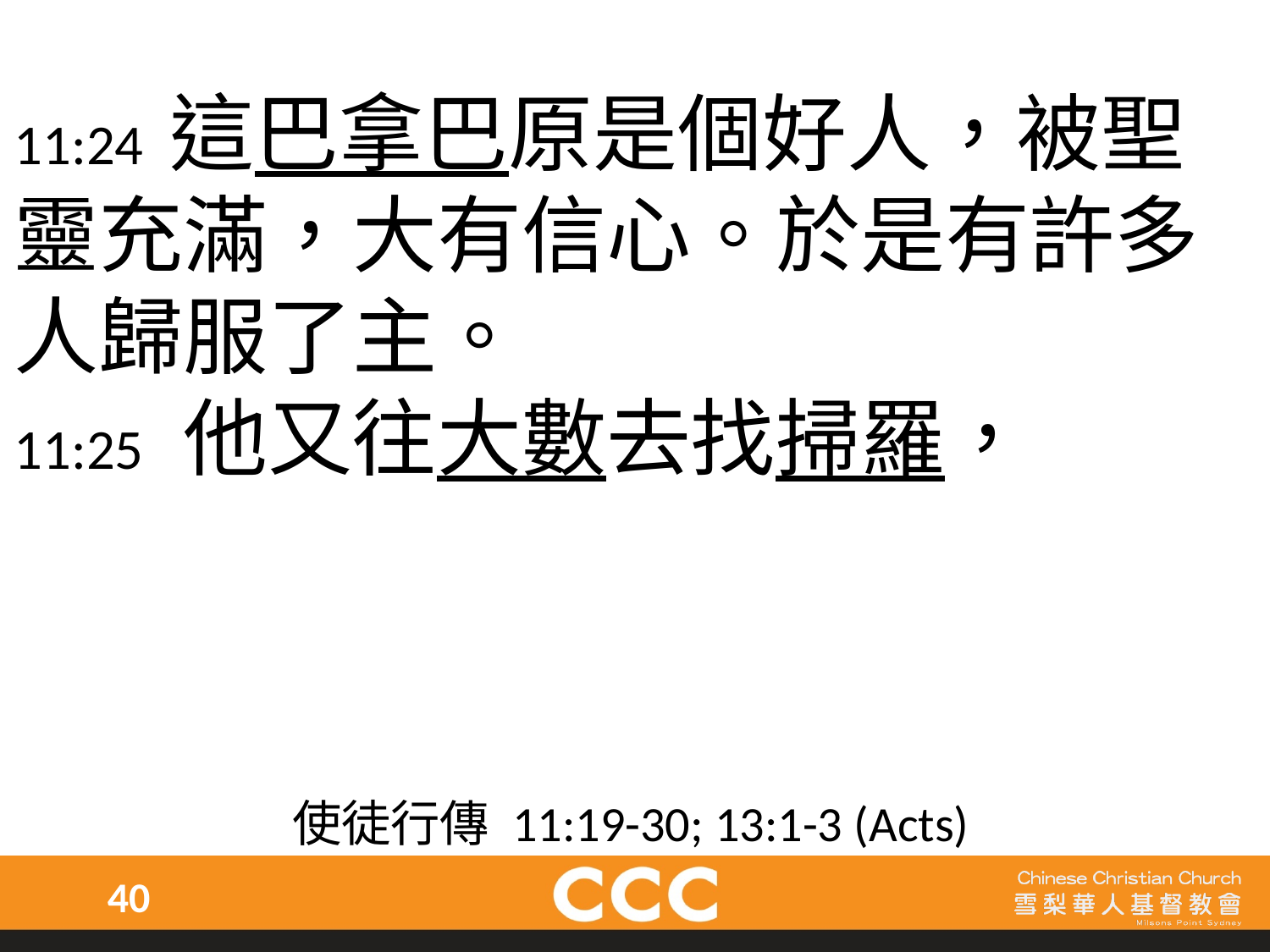

11:24 這巴拿巴原是個好人，被聖靈充滿，大有信心。於是有許多人歸服了主。
11:25 他又往大數去找掃羅，

使徒行傳 11:19-30; 13:1-3 (Acts)
40